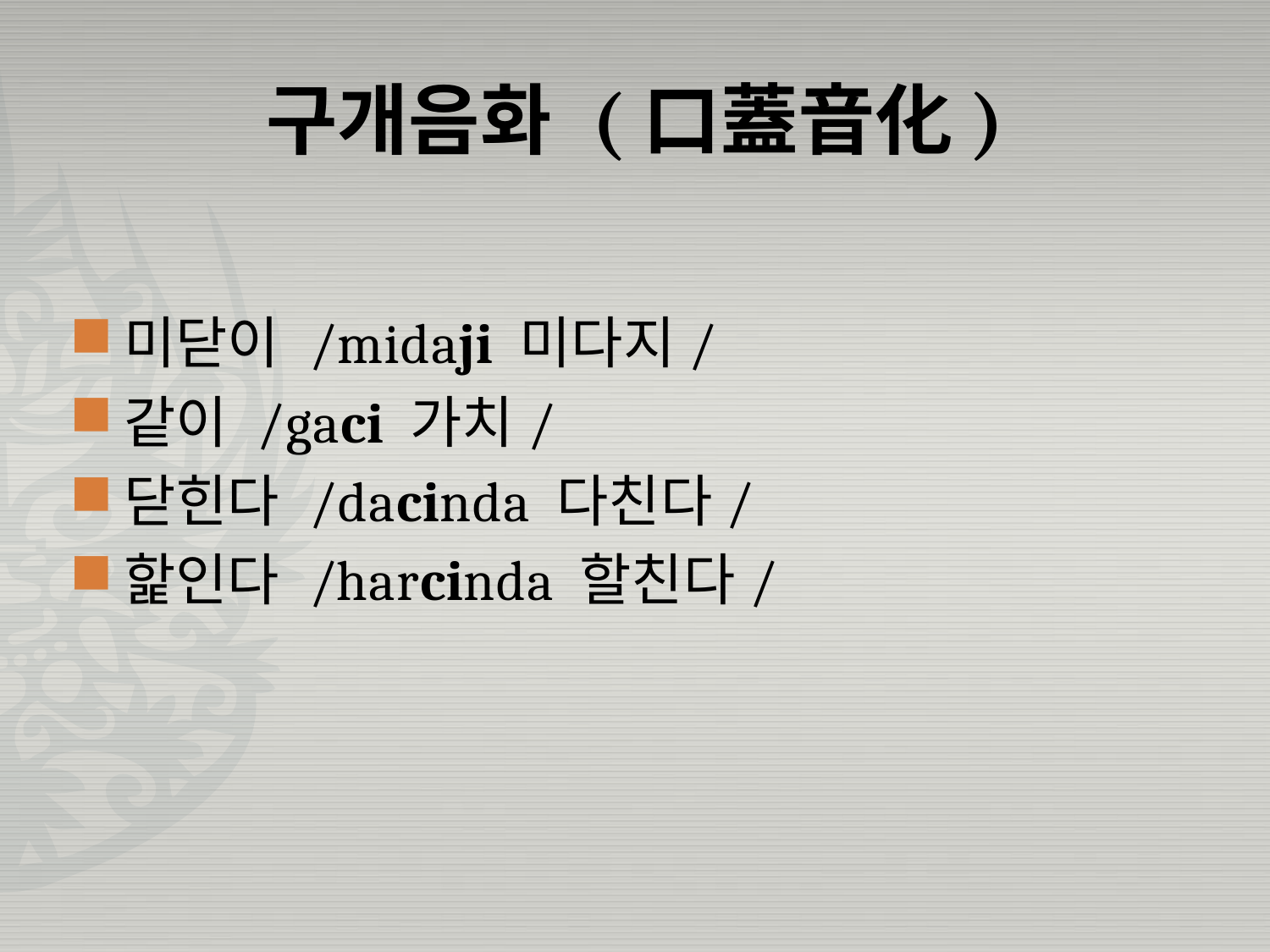

# 구개음화 (口蓋音化)

미닫이 /midaji 미다지/
같이 /gaci 가치/
닫힌다 /dacinda 다친다/
핥인다 /harcinda 할친다/